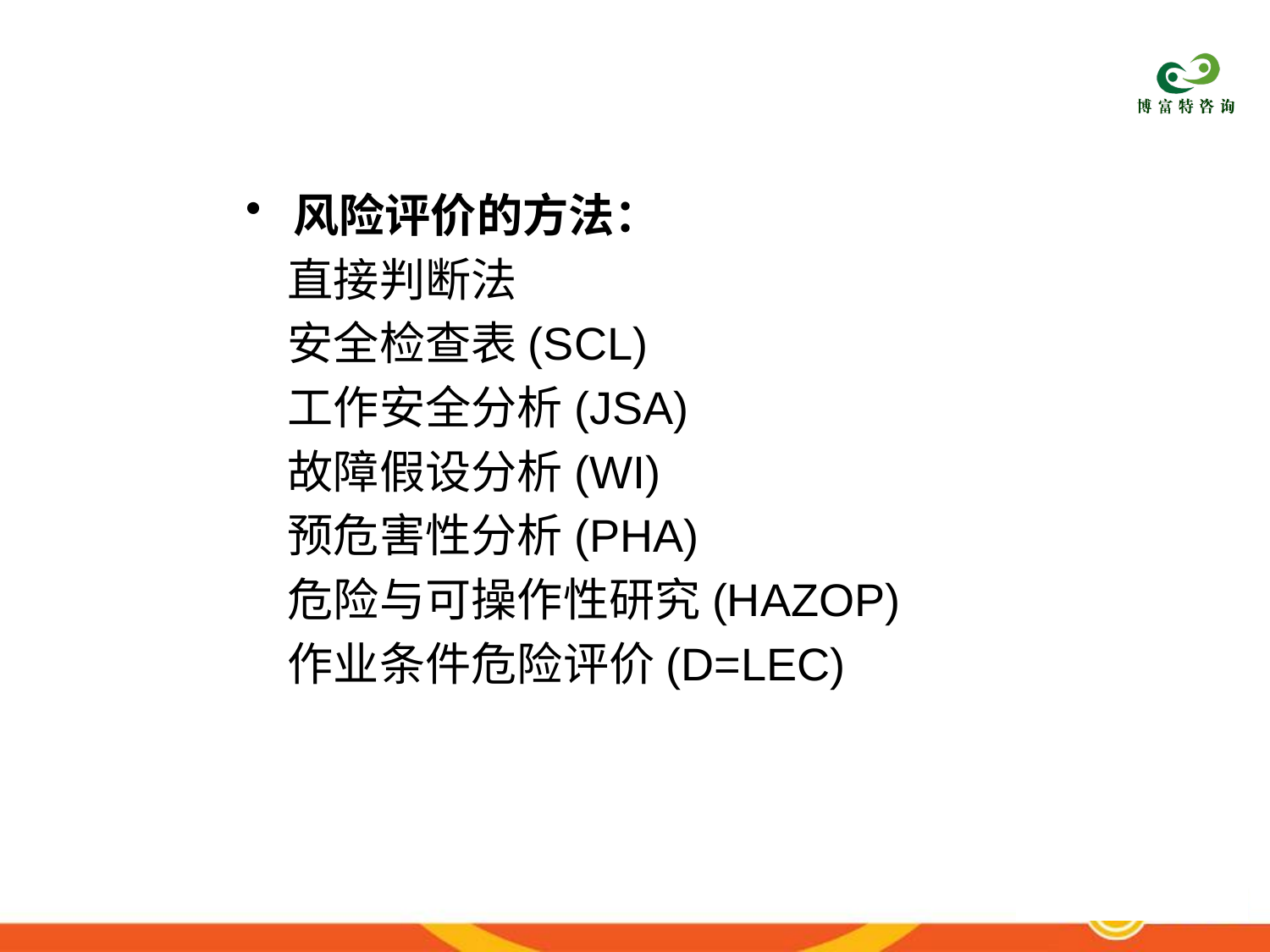

风险评价的方法：
   直接判断法
   安全检查表(SCL)
   工作安全分析(JSA)
   故障假设分析(WI)
   预危害性分析(PHA)
   危险与可操作性研究(HAZOP)
   作业条件危险评价(D=LEC)